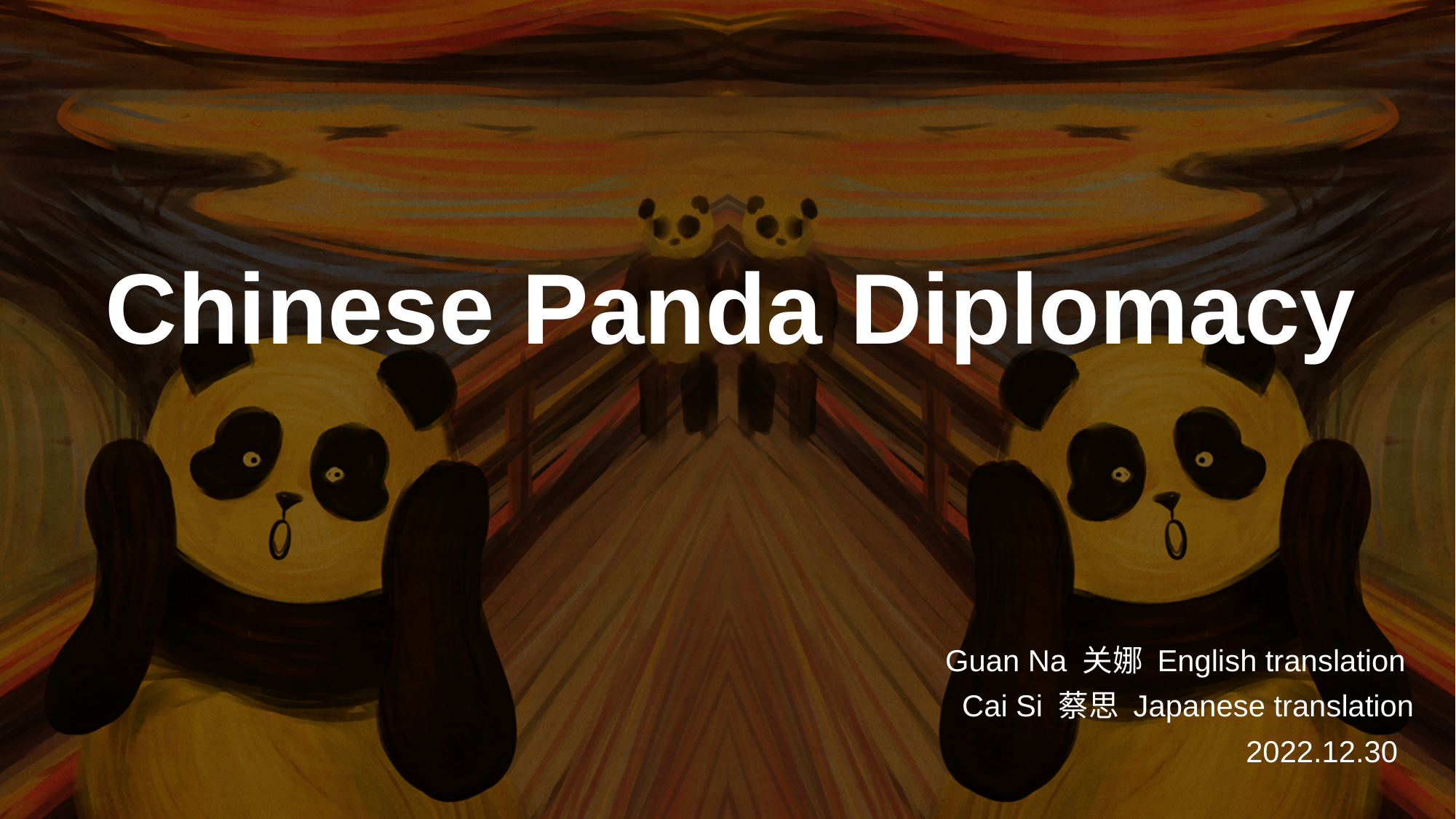

Chinese Panda Diplomacy
Guan Na 关娜 English translation
   Cai Si 蔡思 Japanese translation
                                   2022.12.30